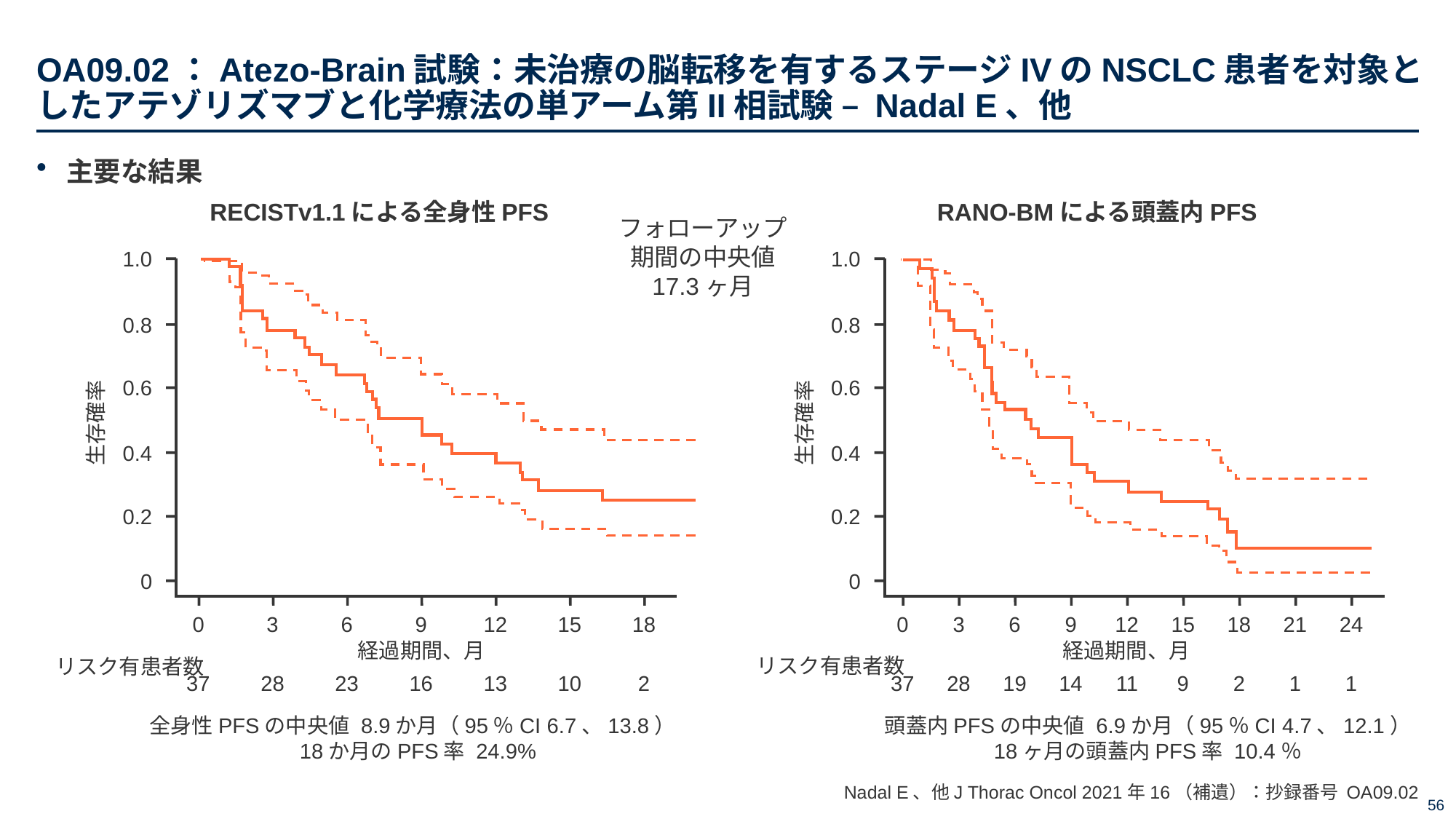

# OA09.02：Atezo-Brain試験：未治療の脳転移を有するステージIVのNSCLC患者を対象としたアテゾリズマブと化学療法の単アーム第II相試験 – Nadal E、他
主要な結果
RECISTv1.1による全身性PFS
RANO-BMによる頭蓋内PFS
フォローアップ期間の中央値
17.3ヶ月
1.0

0.8

0.6

生存確率
0.4

0.2

0

0
3
6
9
12
15
18
経過期間、月
リスク有患者数
37
28
23
16
13
10
2
1.0

0.8

0.6

生存確率
0.4

0.2

0

0
3
6
9
12
15
18
21
24
経過期間、月
リスク有患者数
37
28
19
14
11
9
2
1
1
全身性PFSの中央値 8.9か月（95％CI 6.7、13.8）
 18か月のPFS率 24.9%
頭蓋内PFSの中央値 6.9か月（95％CI 4.7、12.1）
18ヶ月の頭蓋内PFS率 10.4％
Nadal E、他J Thorac Oncol 2021年16（補遺）：抄録番号 OA09.02